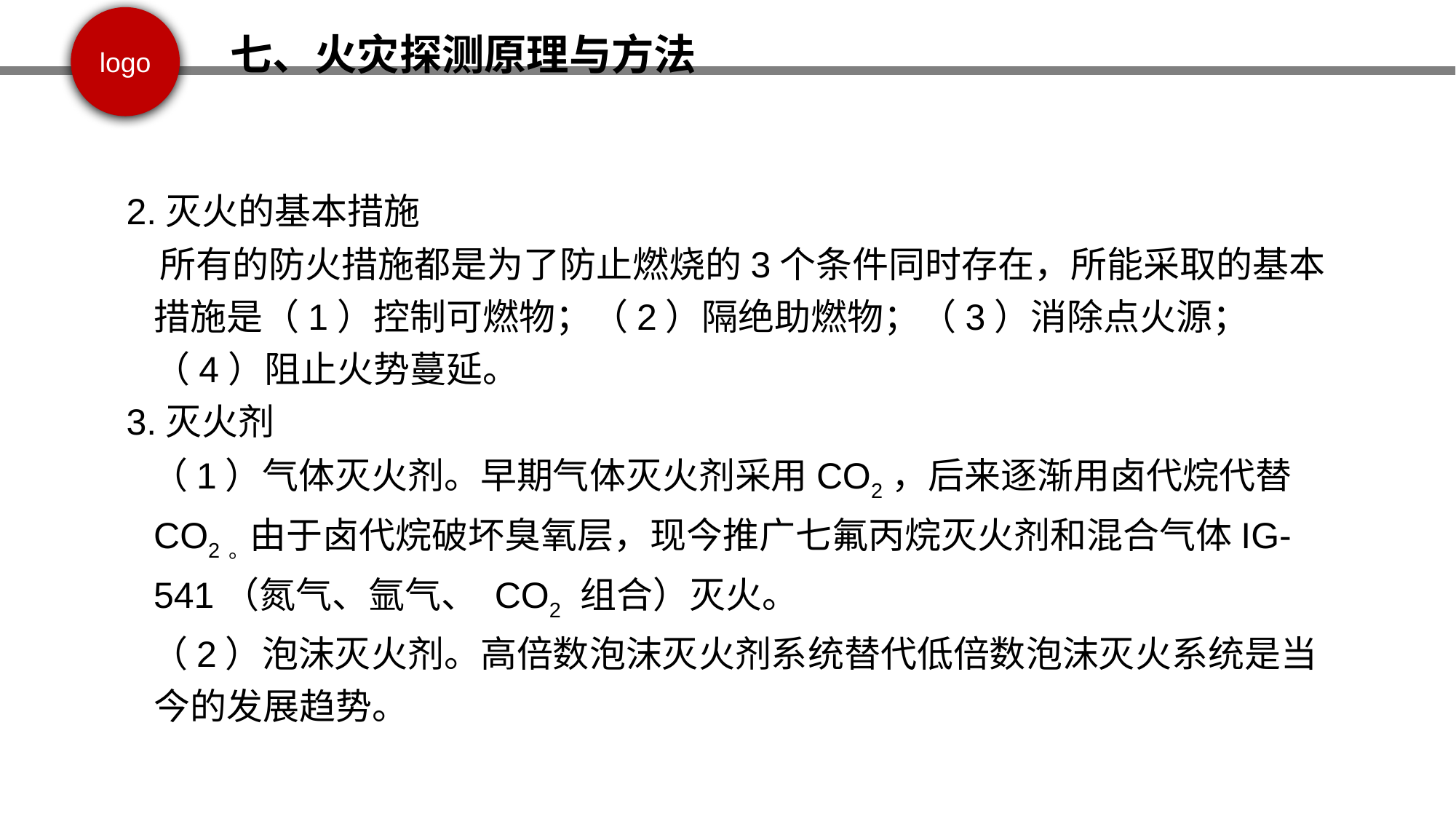

七、火灾探测原理与方法
2.灭火的基本措施
   所有的防火措施都是为了防止燃烧的3个条件同时存在，所能采取的基本措施是（1）控制可燃物；（2）隔绝助燃物；（3）消除点火源；（4）阻止火势蔓延。
3.灭火剂
  （1）气体灭火剂。早期气体灭火剂采用CO2，后来逐渐用卤代烷代替CO2。由于卤代烷破坏臭氧层，现今推广七氟丙烷灭火剂和混合气体IG-541（氮气、氩气、 CO2 组合）灭火。
  （2）泡沫灭火剂。高倍数泡沫灭火剂系统替代低倍数泡沫灭火系统是当今的发展趋势。